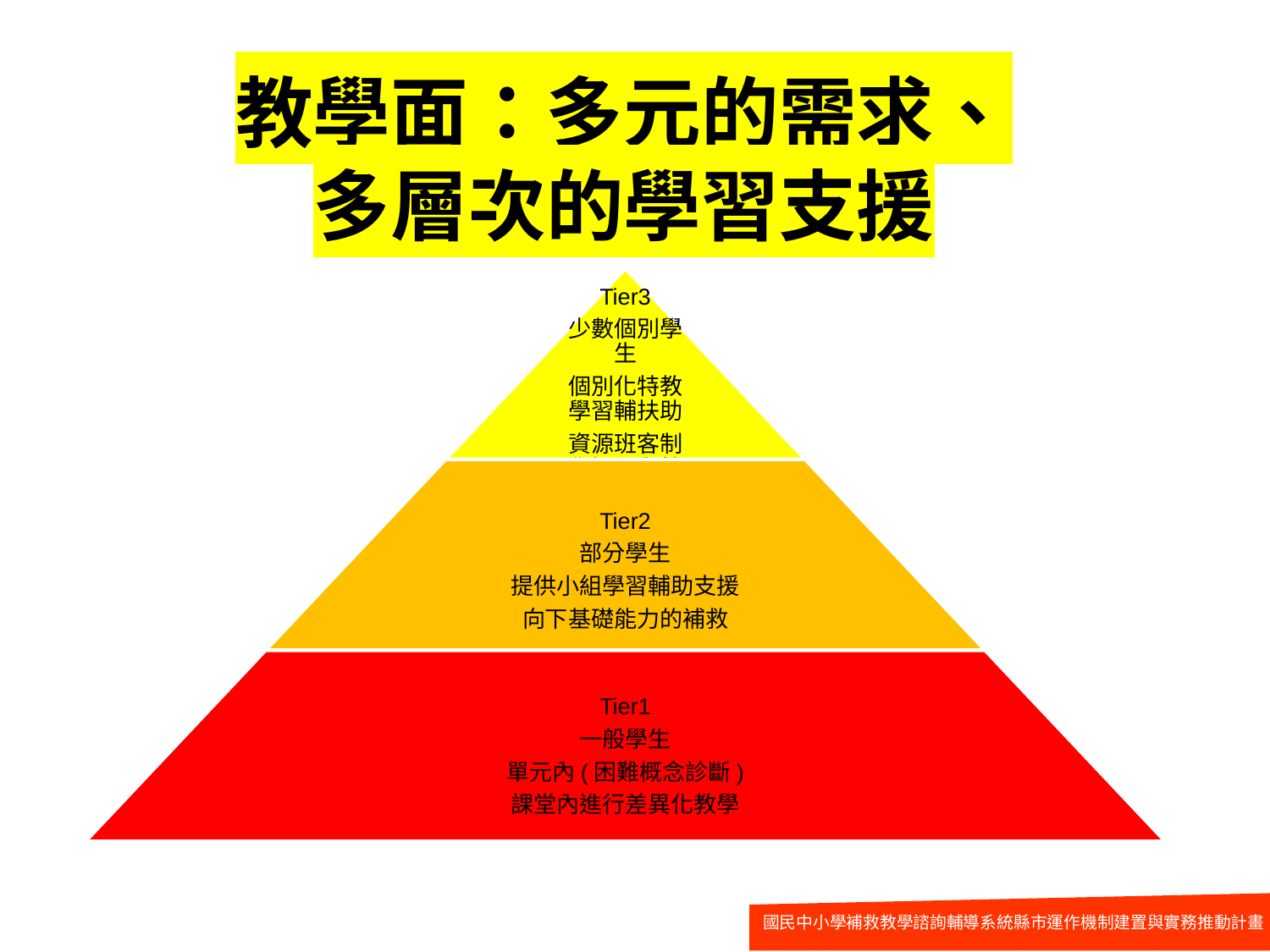

# 教學面：多元的需求、 多層次的學習支援
Tier3
少數個別學生
個別化特教學習輔扶助
資源班客制化課程與教學
Tier2
部分學生
提供小組學習輔助支援
向下基礎能力的補救
Tier1
一般學生
單元內(困難概念診斷)
課堂內進行差異化教學